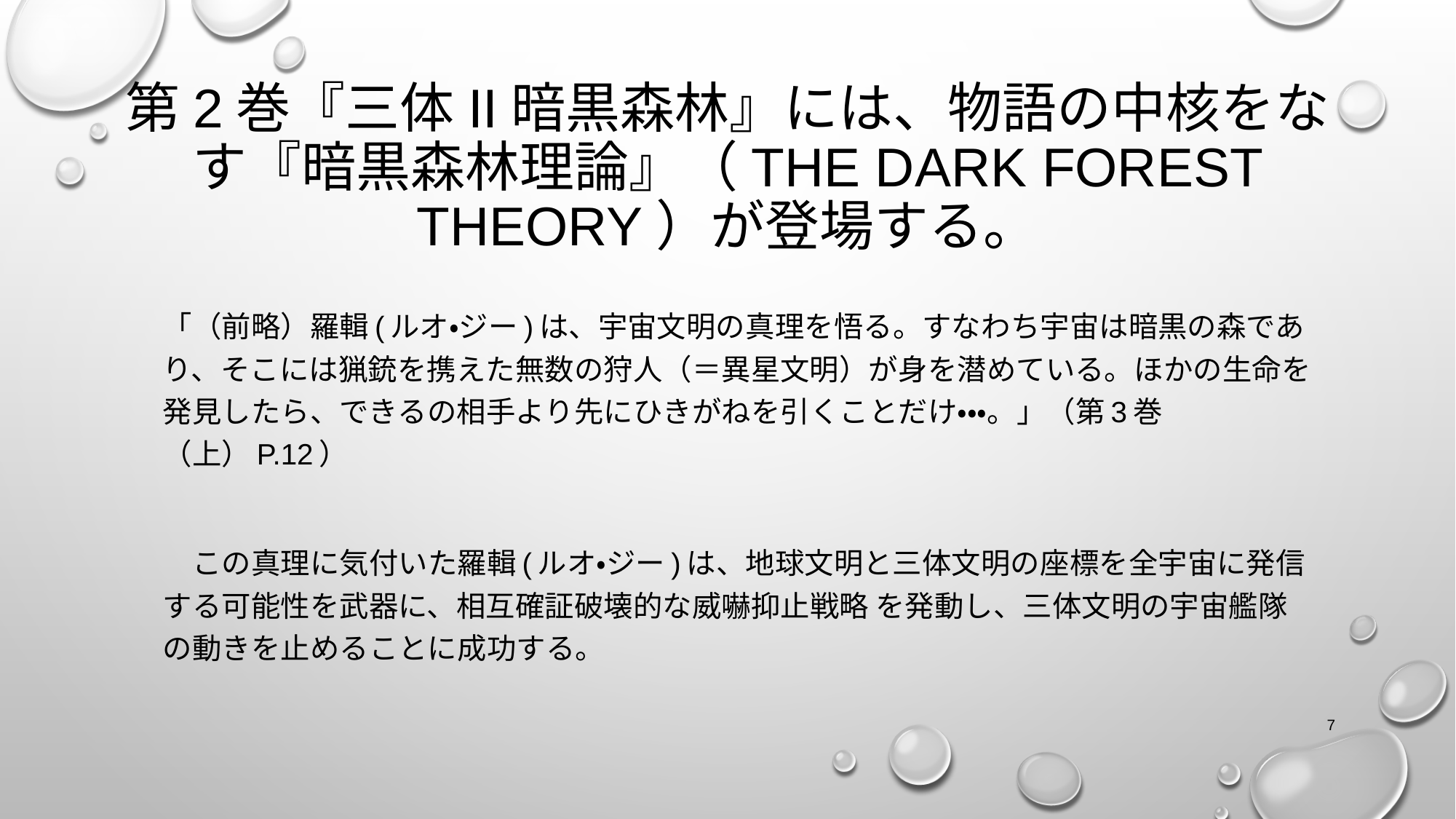

# 第2巻『三体II暗黒森林』には、物語の中核をなす『暗黒森林理論』（The Dark Forest Theory）が登場する。
「（前略）羅輯(ルオ・ジー)は、宇宙文明の真理を悟る。すなわち宇宙は暗黒の森であり、そこには猟銃を携えた無数の狩人（＝異星文明）が身を潜めている。ほかの生命を発見したら、できるの相手より先にひきがねを引くことだけ・・・。」（第3巻（上）p.12）

　この真理に気付いた羅輯(ルオ・ジー)は、地球文明と三体文明の座標を全宇宙に発信する可能性を武器に、相互確証破壊的な威嚇抑止戦略 を発動し、三体文明の宇宙艦隊の動きを止めることに成功する。

7